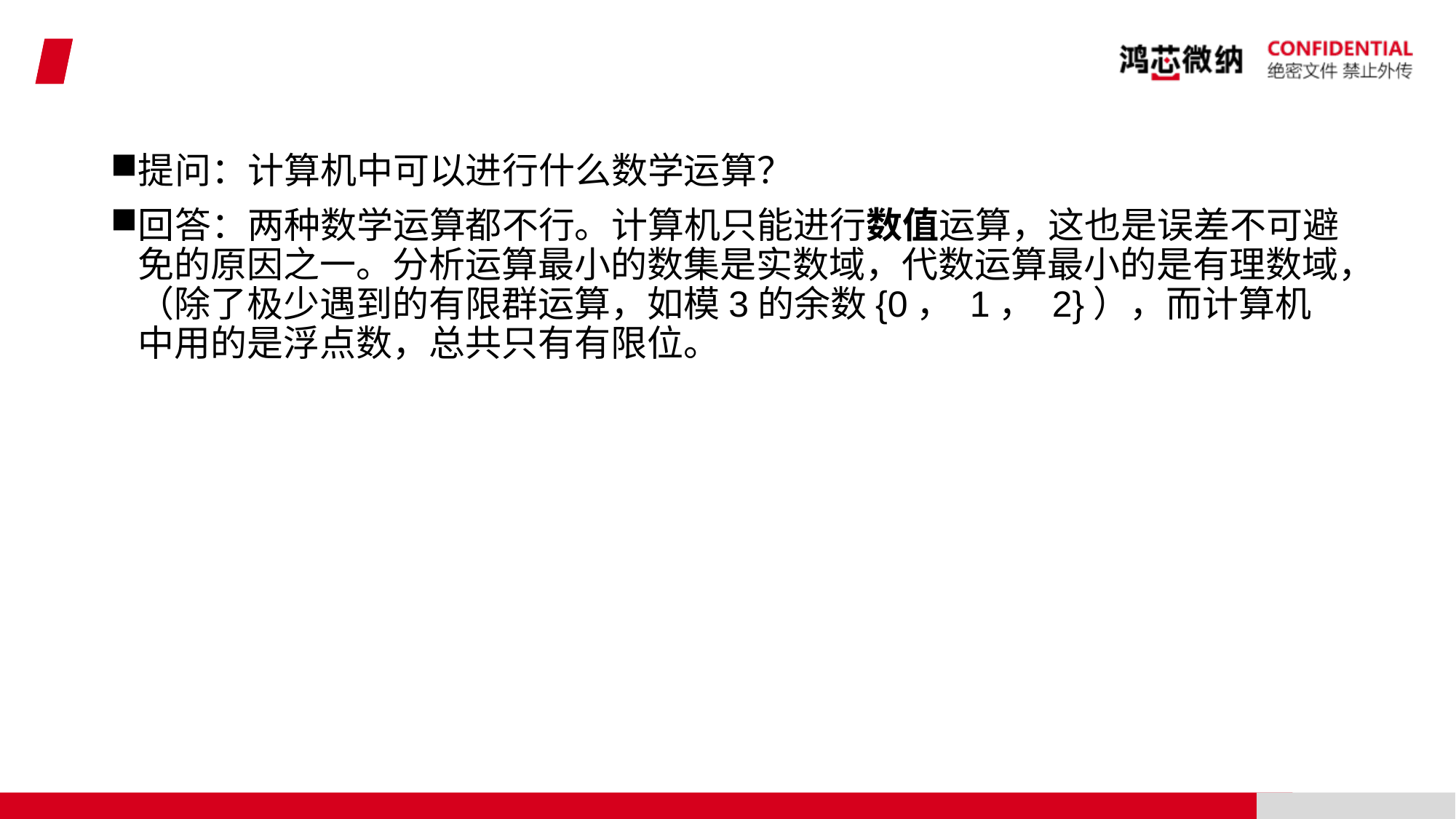

#
提问：计算机中可以进行什么数学运算？
回答：两种数学运算都不行。计算机只能进行数值运算，这也是误差不可避免的原因之一。分析运算最小的数集是实数域，代数运算最小的是有理数域，（除了极少遇到的有限群运算，如模3的余数{0， 1， 2}），而计算机中用的是浮点数，总共只有有限位。